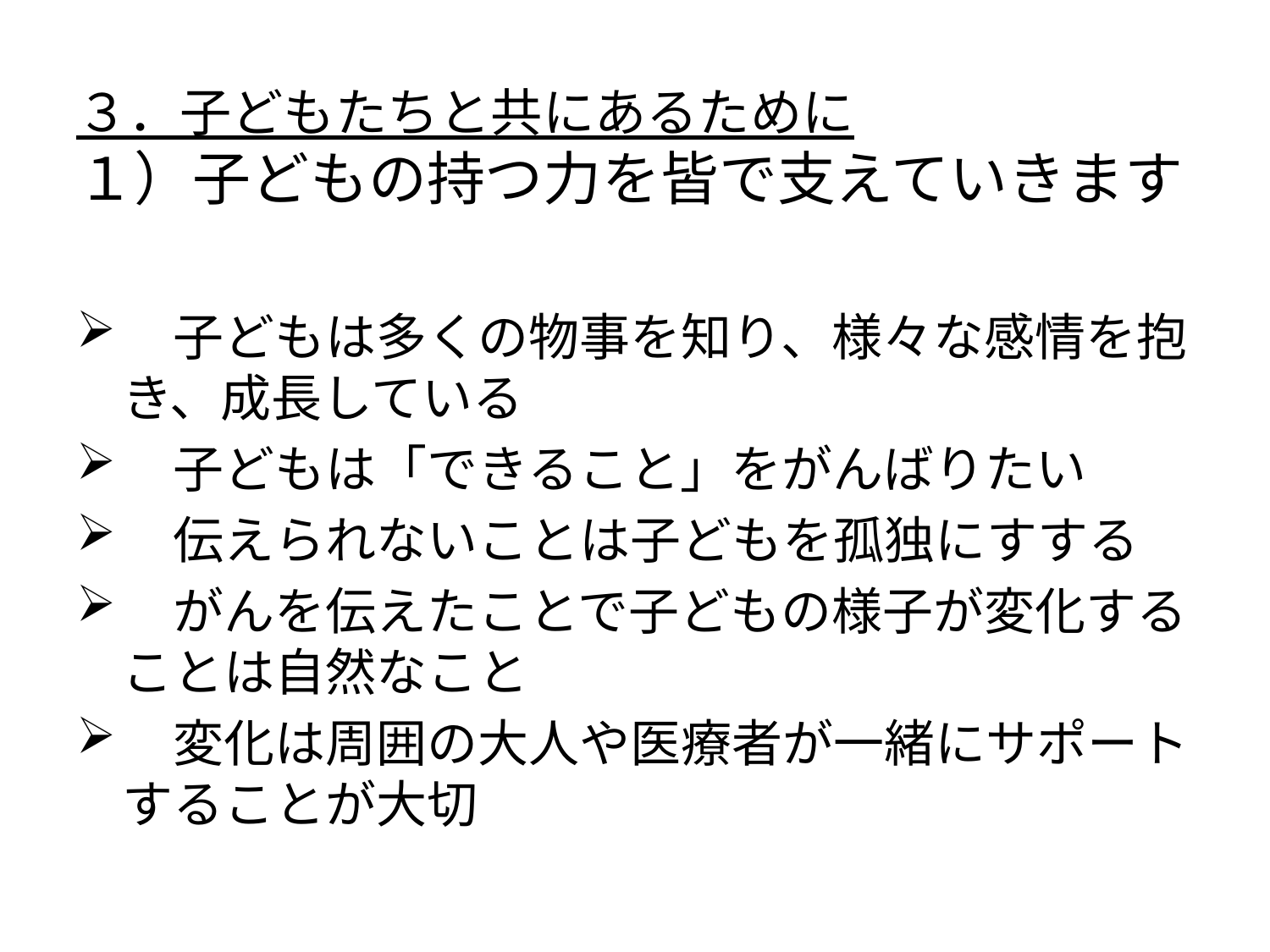

# ３．子どもたちと共にあるために １）子どもの持つ力を皆で支えていきます
　子どもは多くの物事を知り、様々な感情を抱き、成長している
　子どもは「できること」をがんばりたい
　伝えられないことは子どもを孤独にすする
　がんを伝えたことで子どもの様子が変化することは自然なこと
　変化は周囲の大人や医療者が一緒にサポートすることが大切